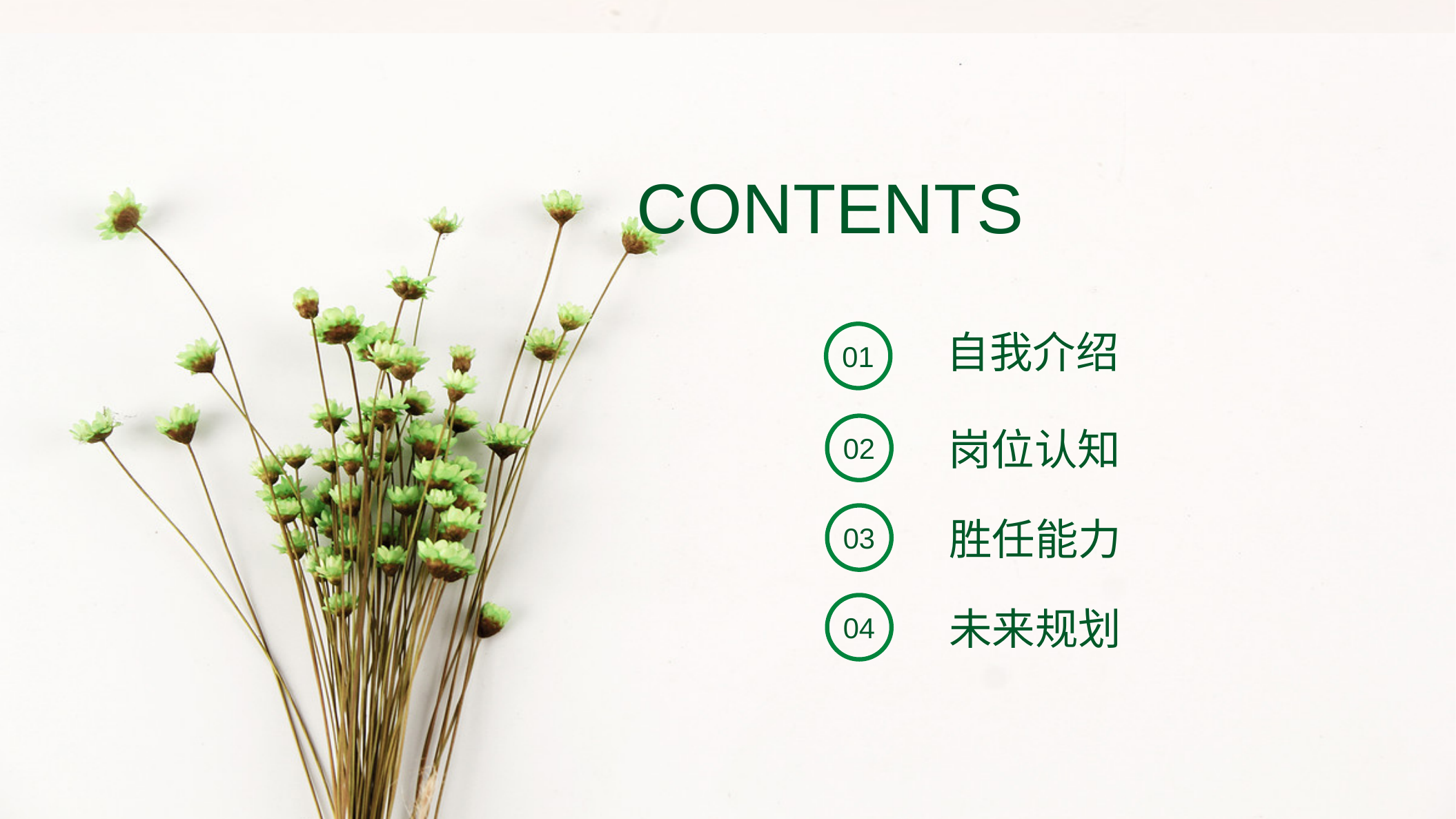

contents
01

自我介绍

02

岗位认知

03

胜任能力

04

未来规划